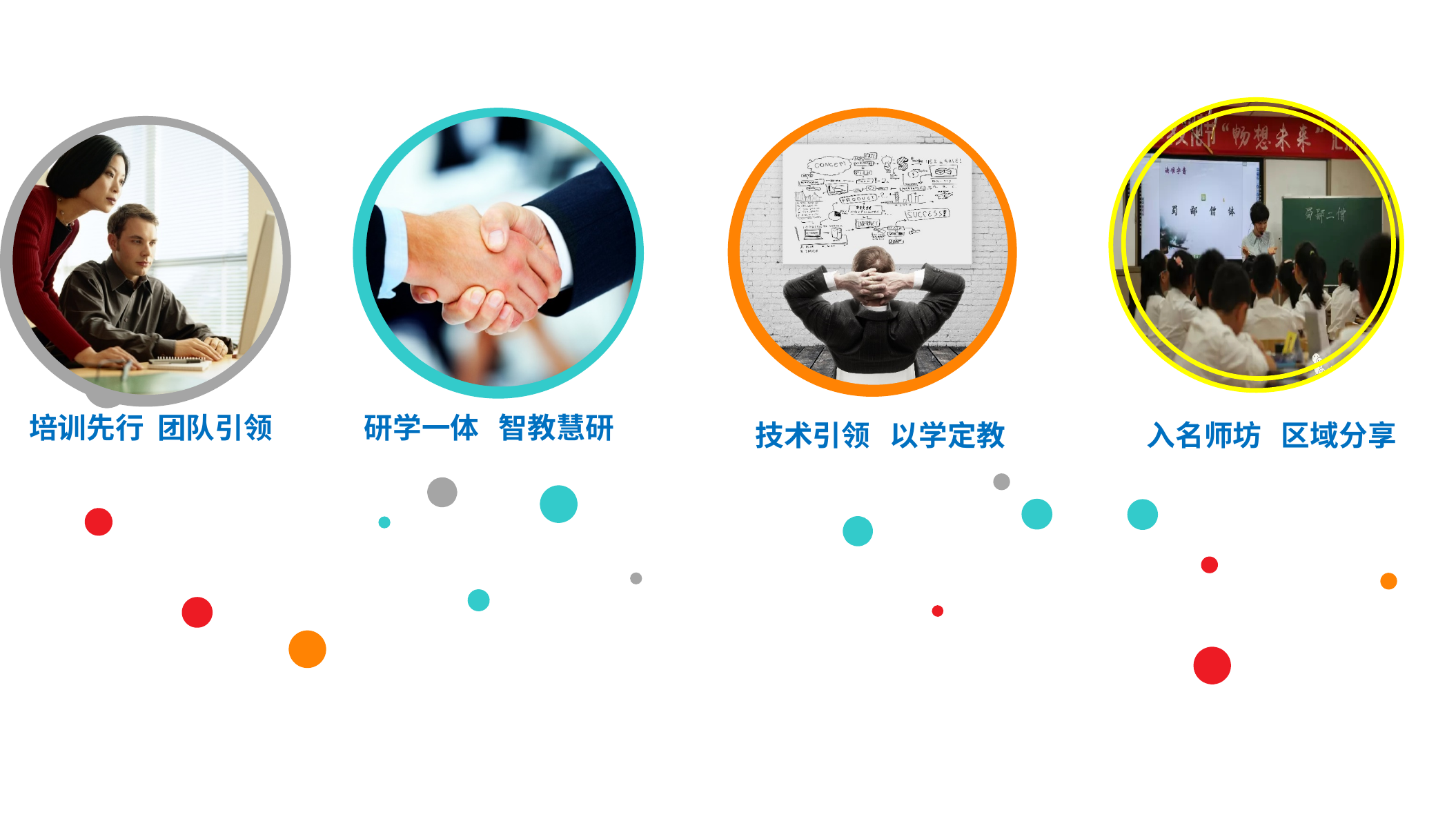

培训先行  团队引领
研学一体   智教慧研
技术引领   以学定教
入名师坊   区域分享